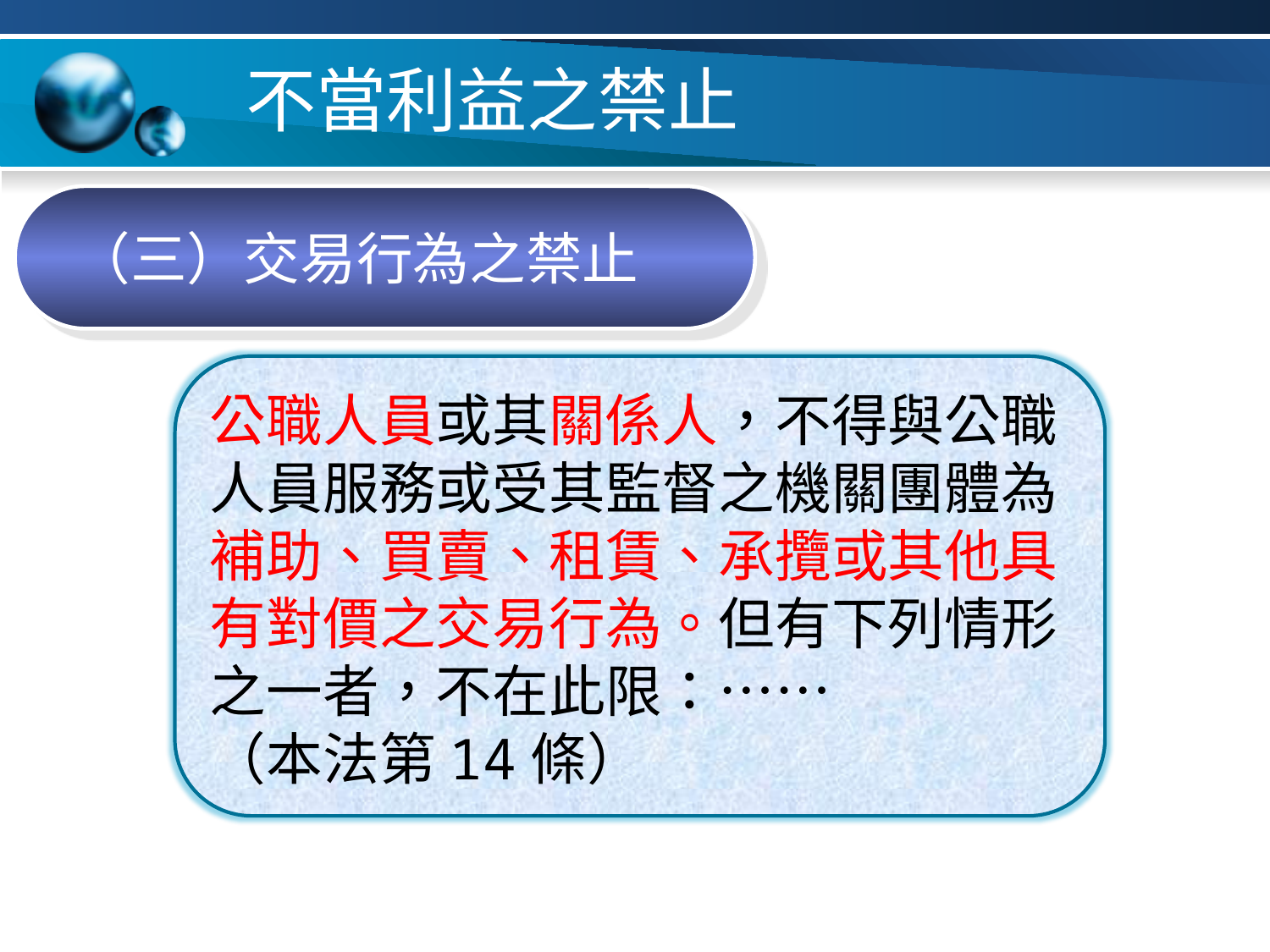

# 不當利益之禁止
 （三）交易行為之禁止
公職人員或其關係人，不得與公職人員服務或受其監督之機關團體為補助、買賣、租賃、承攬或其他具有對價之交易行為。但有下列情形之一者，不在此限：……
（本法第14條）